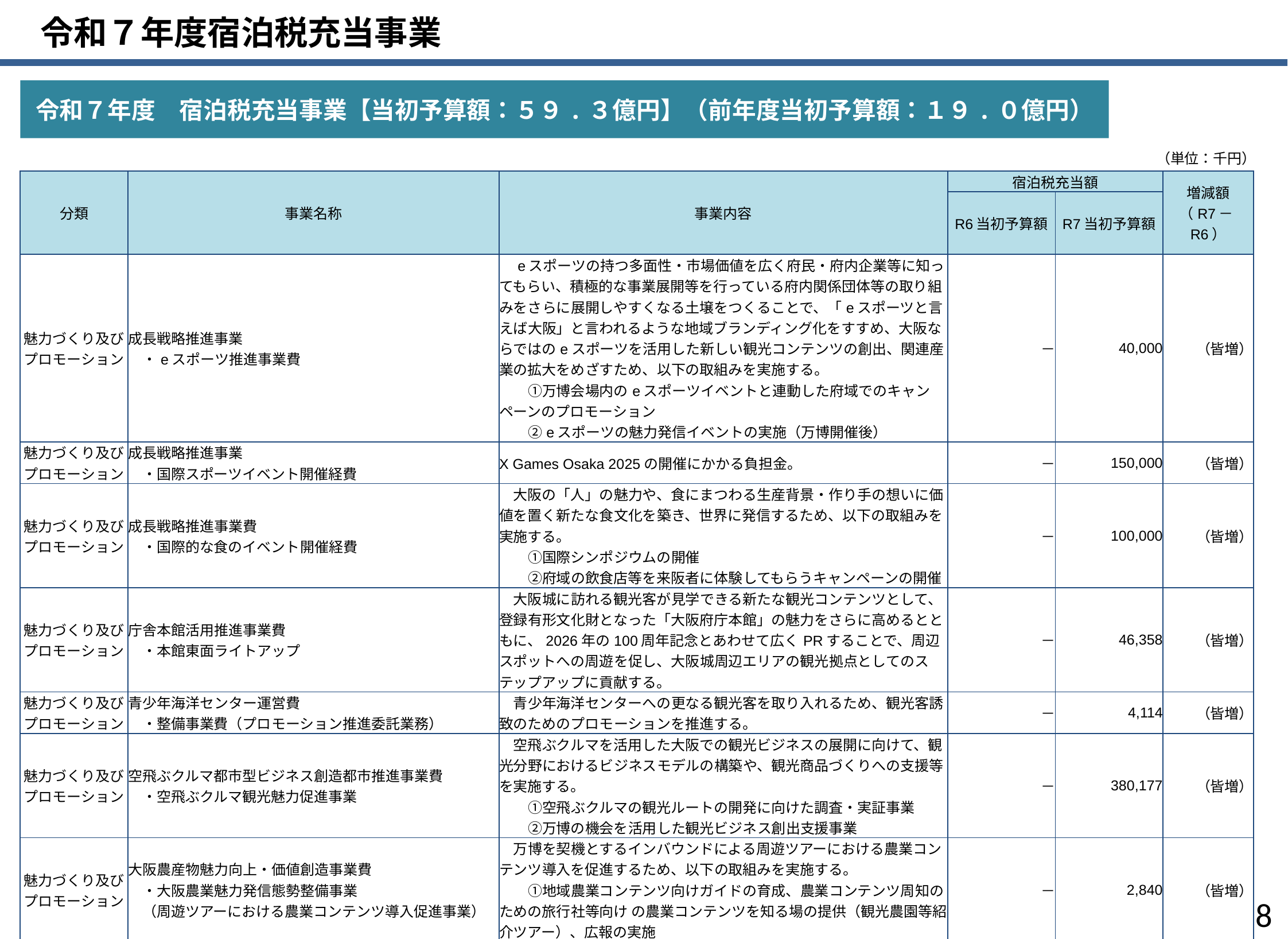

令和７年度宿泊税充当事業

令和７年度　宿泊税充当事業【当初予算額：５９.３億円】（前年度当初予算額：１９.０億円）
（単位：千円）
| 分類 | 事業名称 | 事業内容 | 宿泊税充当額 |  | 増減額 （R7－R6） |
| --- | --- | --- | --- | --- | --- |
|  |  |  | R6当初予算額 | R7当初予算額 |  |
| 魅力づくり及びプロモーション | 成長戦略推進事業 　・eスポーツ推進事業費 | eスポーツの持つ多面性・市場価値を広く府民・府内企業等に知ってもらい、積極的な事業展開等を行っている府内関係団体等の取り組みをさらに展開しやすくなる土壌をつくることで、「eスポーツと言えば大阪」と言われるような地域ブランディング化をすすめ、大阪ならではのeスポーツを活用した新しい観光コンテンツの創出、関連産業の拡大をめざすため、以下の取組みを実施する。 　　①万博会場内のeスポーツイベントと連動した府域でのキャンペーンのプロモーション 　　②eスポーツの魅力発信イベントの実施（万博開催後） | － | 40,000 | （皆増） |
| 魅力づくり及びプロモーション | 成長戦略推進事業 　・国際スポーツイベント開催経費 | X Games Osaka 2025の開催にかかる負担金。 | － | 150,000 | （皆増） |
| 魅力づくり及びプロモーション | 成長戦略推進事業費 　・国際的な食のイベント開催経費 | 大阪の「人」の魅力や、食にまつわる生産背景・作り手の想いに価値を置く新たな食文化を築き、世界に発信するため、以下の取組みを実施する。 　　①国際シンポジウムの開催 　　②府域の飲食店等を来阪者に体験してもらうキャンペーンの開催 | － | 100,000 | （皆増） |
| 魅力づくり及びプロモーション | 庁舎本館活用推進事業費 　・本館東面ライトアップ | 大阪城に訪れる観光客が見学できる新たな観光コンテンツとして、登録有形文化財となった「大阪府庁本館」の魅力をさらに高めるとともに、2026年の100周年記念とあわせて広くPRすることで、周辺スポットへの周遊を促し、大阪城周辺エリアの観光拠点としてのステップアップに貢献する。 | － | 46,358 | （皆増） |
| 魅力づくり及びプロモーション | 青少年海洋センター運営費 　・整備事業費（プロモーション推進委託業務） | 青少年海洋センターへの更なる観光客を取り入れるため、観光客誘致のためのプロモーションを推進する。 | － | 4,114 | （皆増） |
| 魅力づくり及びプロモーション | 空飛ぶクルマ都市型ビジネス創造都市推進事業費 　・空飛ぶクルマ観光魅力促進事業 | 空飛ぶクルマを活用した大阪での観光ビジネスの展開に向けて、観光分野におけるビジネスモデルの構築や、観光商品づくりへの支援等を実施する。 　　①空飛ぶクルマの観光ルートの開発に向けた調査・実証事業 　　②万博の機会を活用した観光ビジネス創出支援事業 | － | 380,177 | （皆増） |
| 魅力づくり及びプロモーション | 大阪農産物魅力向上・価値創造事業費 　・大阪農業魅力発信態勢整備事業 　（周遊ツアーにおける農業コンテンツ導入促進事業） | 万博を契機とするインバウンドによる周遊ツアーにおける農業コンテンツ導入を促進するため、以下の取組みを実施する。 　　①地域農業コンテンツ向けガイドの育成、農業コンテンツ周知のための旅行社等向け の農業コンテンツを知る場の提供（観光農園等紹介ツアー）、広報の実施 | － | 2,840 | （皆増） |
| 魅力づくり及びプロモーション | 景観づくり推進事業費 　・景観資源魅力向上事業 | 景観資源（ビュースポットおおさか）の魅力を伝える動画制作等、観光客誘致に向けたプロモーションを行う。 | － | 7,786 | （皆増） |
| 魅力づくり及びプロモーション | 文化財保護管理費 　・誘客促進事業 　・多言語解説整備 | 近つ飛鳥博物館・風土記の丘・弥生文化博物館の観光客等の誘客促進に向け、以下の取組みを実施する。 　　＜誘客促進事業＞ 　　　①府立博物館等への誘客促進に向けた調査・検討 　　　②府立博物館等を核とした周遊促進イベントの開催 　　　③府立博物館等が有する文化財等を活用したパイロットイベントの開催 　　＜受入環境整備事業＞ 　　　①近つ飛鳥博物館・風土記の丘、弥生文化博物館の多言語解説整備 | － | 139,947 | （皆増） |
8